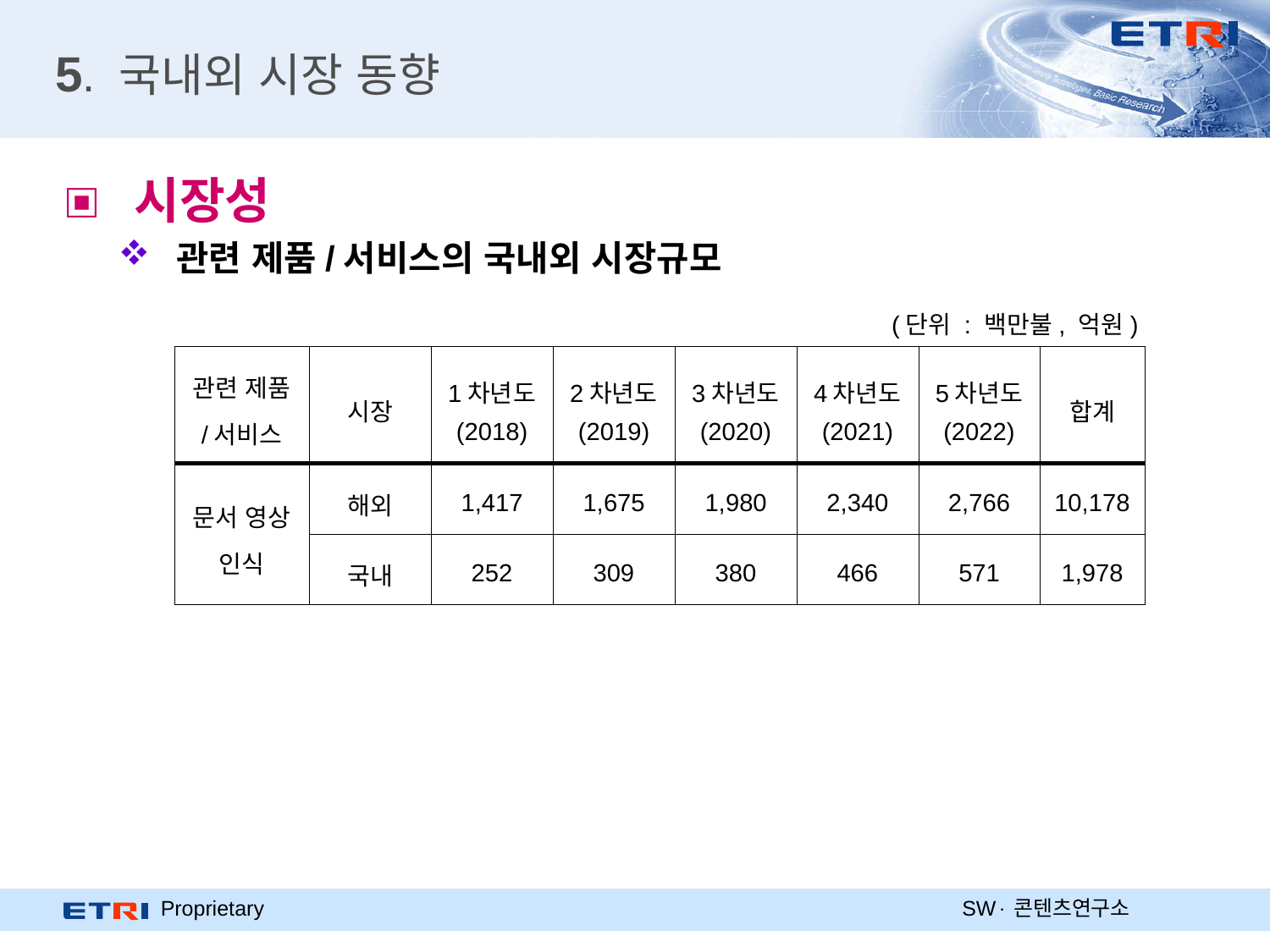

# 5. 국내외 시장 동향
 시장성
 관련 제품/서비스의 국내외 시장규모
(단위 : 백만불, 억원)
| 관련 제품 /서비스 | 시장 | 1차년도 (2018) | 2차년도 (2019) | 3차년도 (2020) | 4차년도 (2021) | 5차년도 (2022) | 합계 |
| --- | --- | --- | --- | --- | --- | --- | --- |
| 문서 영상 인식 | 해외 | 1,417 | 1,675 | 1,980 | 2,340 | 2,766 | 10,178 |
|  | 국내 | 252 | 309 | 380 | 466 | 571 | 1,978 |
SW⋅콘텐츠연구소
9